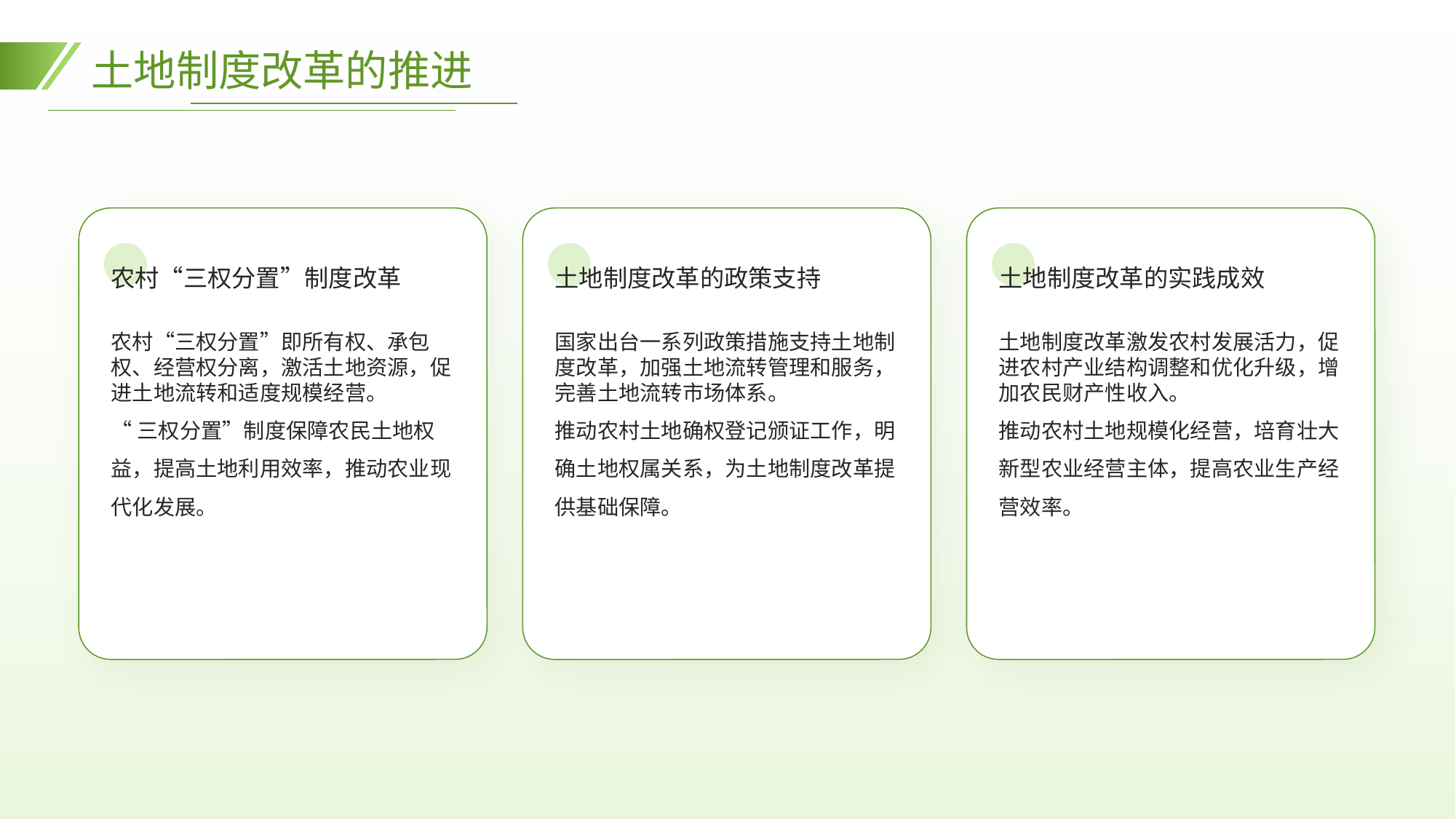

土地制度改革的推进

农村“三权分置”制度改革
土地制度改革的政策支持
土地制度改革的实践成效
农村“三权分置”即所有权、承包权、经营权分离，激活土地资源，促进土地流转和适度规模经营。
“三权分置”制度保障农民土地权益，提高土地利用效率，推动农业现代化发展。
国家出台一系列政策措施支持土地制度改革，加强土地流转管理和服务，完善土地流转市场体系。
推动农村土地确权登记颁证工作，明确土地权属关系，为土地制度改革提供基础保障。
土地制度改革激发农村发展活力，促进农村产业结构调整和优化升级，增加农民财产性收入。
推动农村土地规模化经营，培育壮大新型农业经营主体，提高农业生产经营效率。